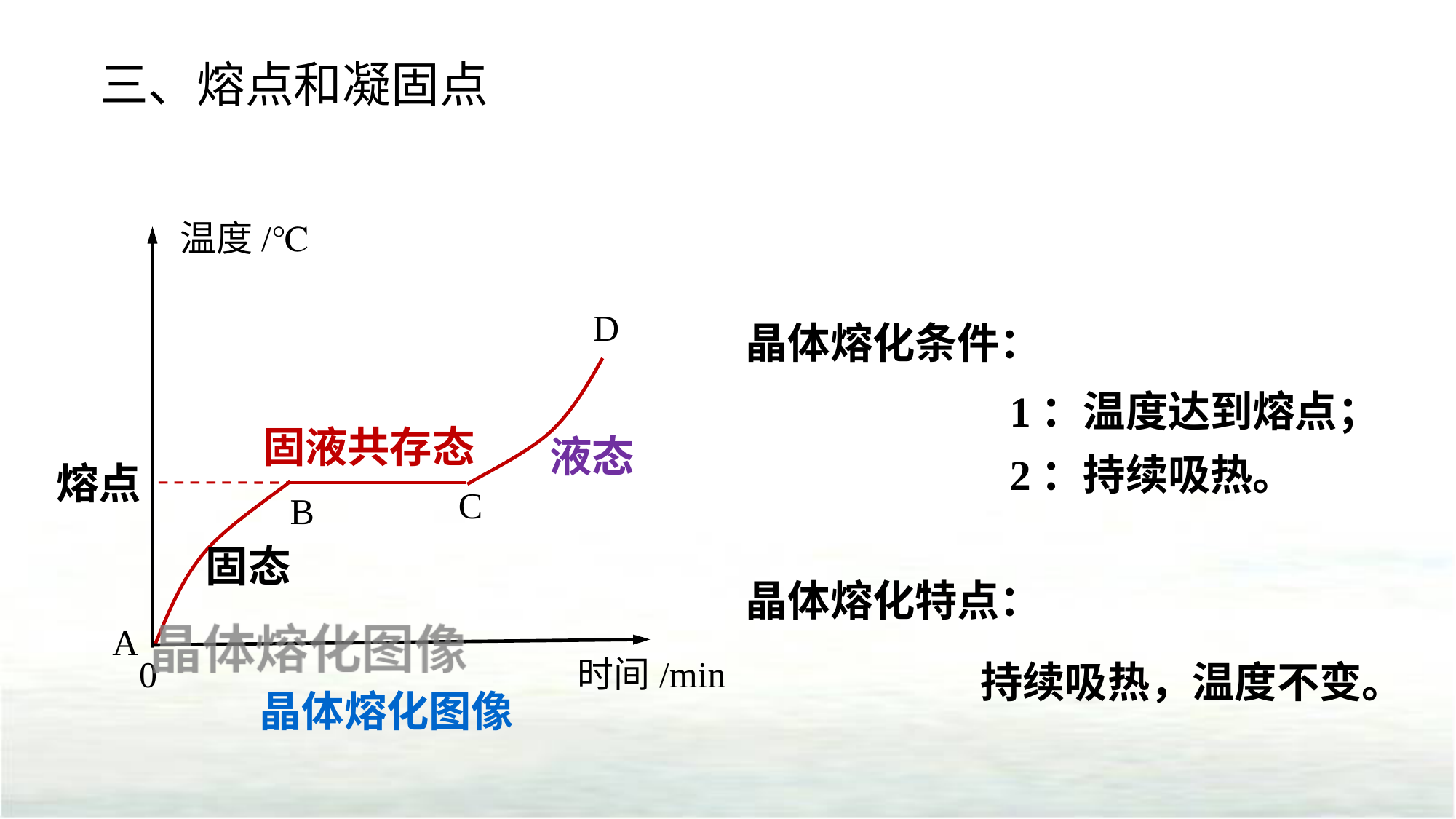

三、熔点和凝固点
温度/℃

晶体熔化条件：
D

1：温度达到熔点；
2：持续吸热。
固液共存态
液态
熔点
C

B
固态
晶体熔化特点：
A

0
时间/min
持续吸热，温度不变。
晶体熔化图像